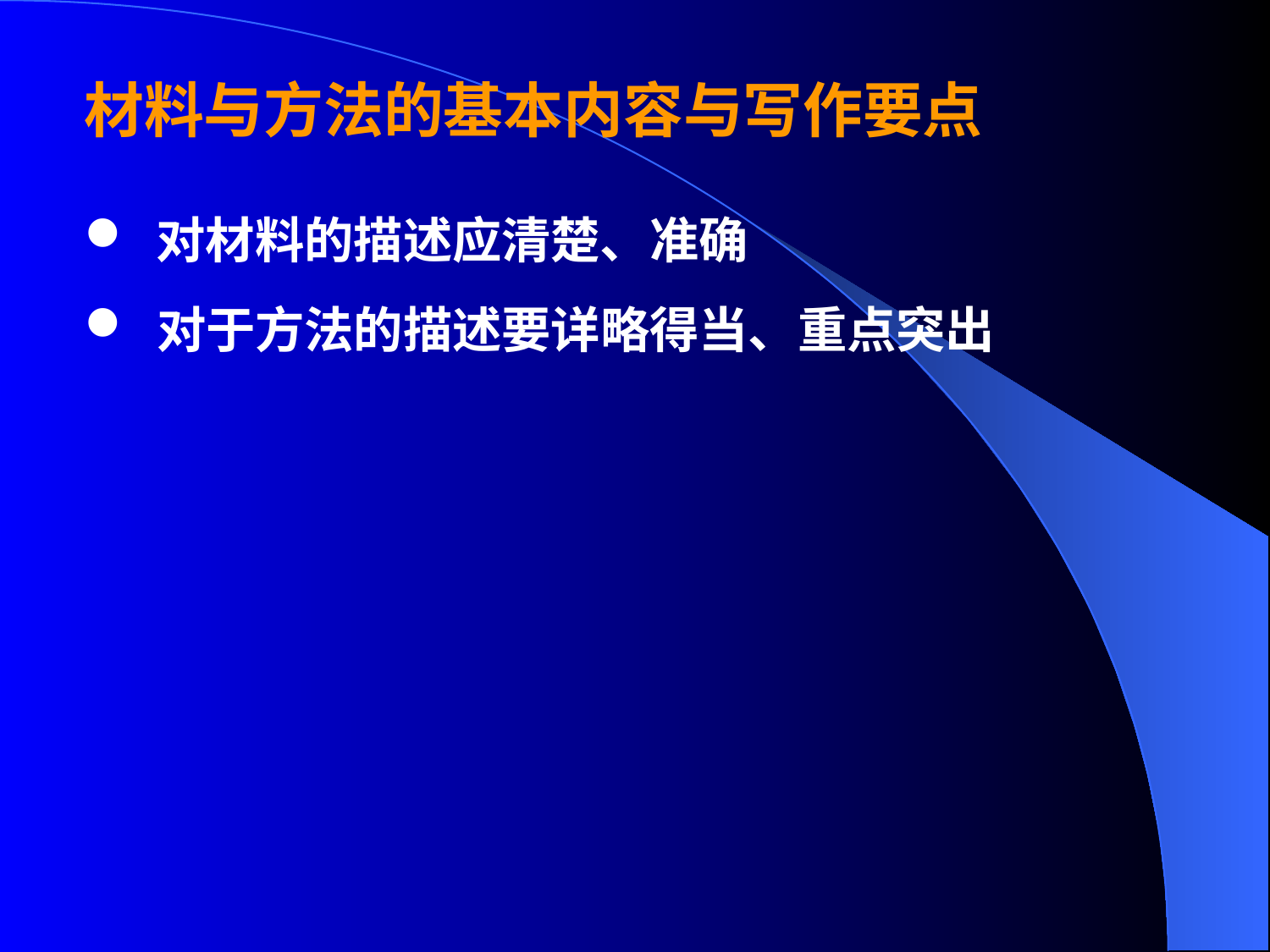

材料与方法的基本内容与写作要点

 对材料的描述应清楚、准确
 对于方法的描述要详略得当、重点突出